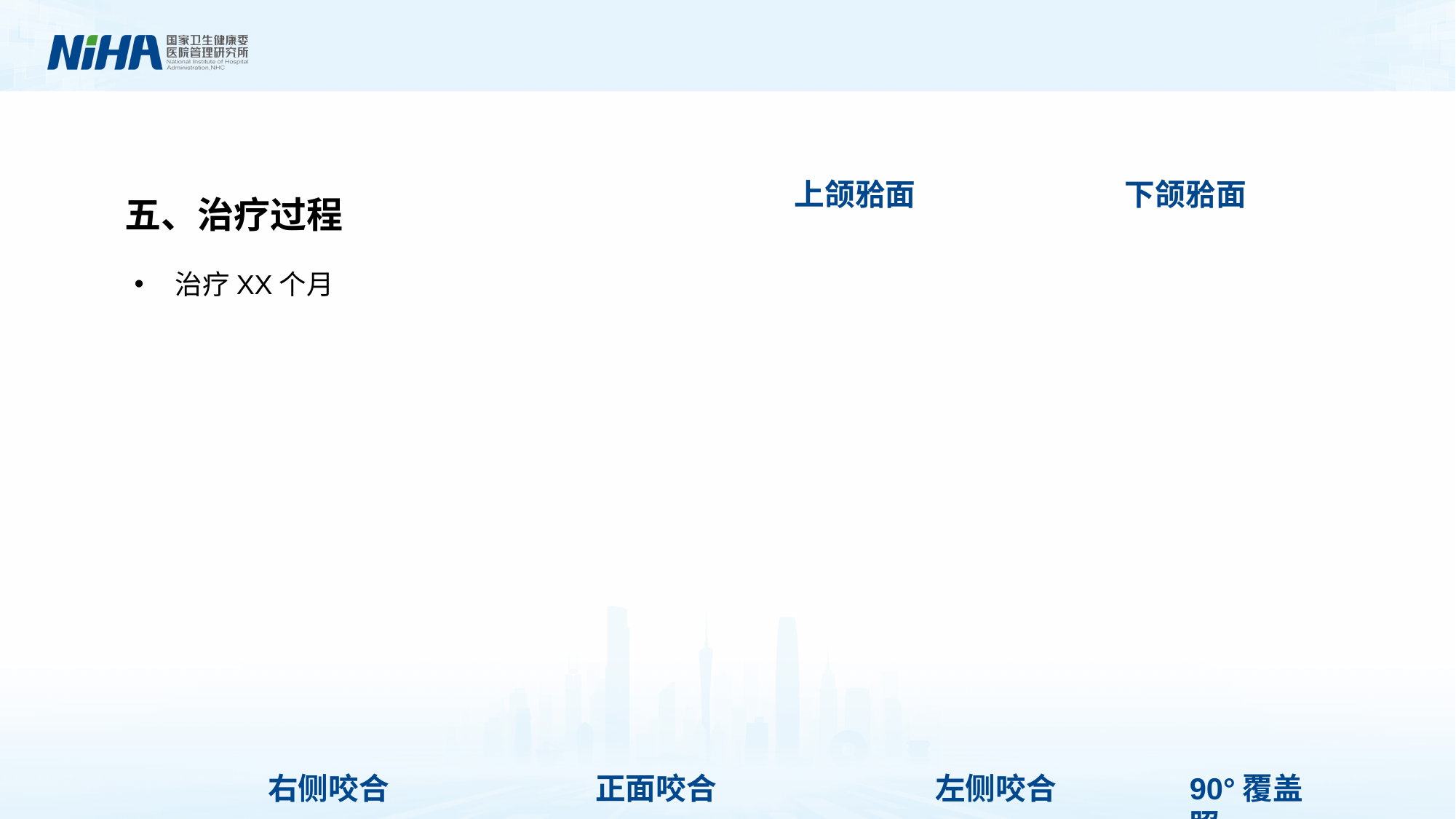

五、治疗过程
上颌𬌗面
下颌𬌗面

治疗XX个月

正面咬合
左侧咬合
90°覆盖照
右侧咬合